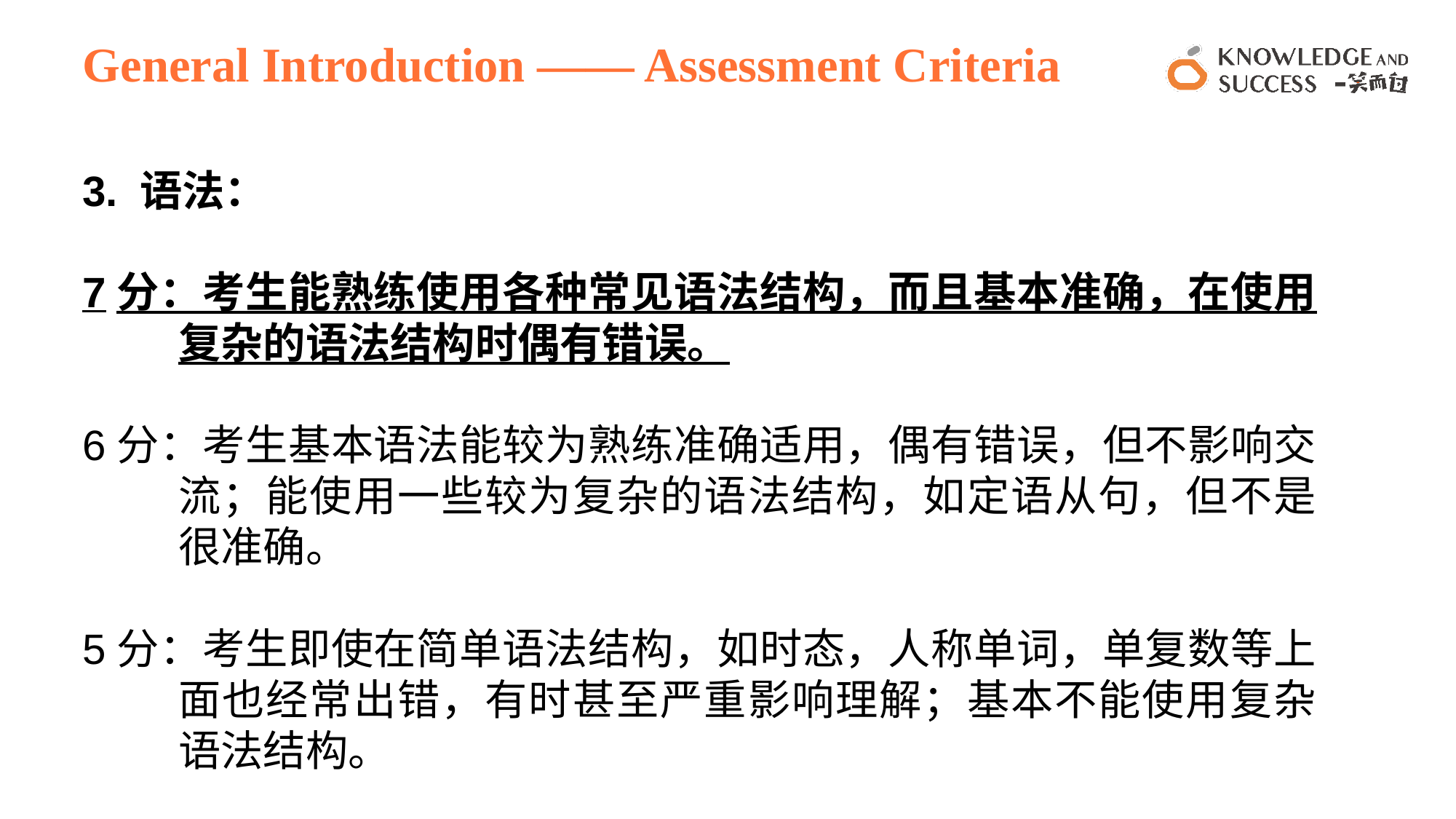

General Introduction —— Assessment Criteria
3. 语法：

7分：考生能熟练使用各种常见语法结构，而且基本准确，在使用复杂的语法结构时偶有错误。

6分：考生基本语法能较为熟练准确适用，偶有错误，但不影响交流；能使用一些较为复杂的语法结构，如定语从句，但不是很准确。

5分：考生即使在简单语法结构，如时态，人称单词，单复数等上面也经常出错，有时甚至严重影响理解；基本不能使用复杂语法结构。